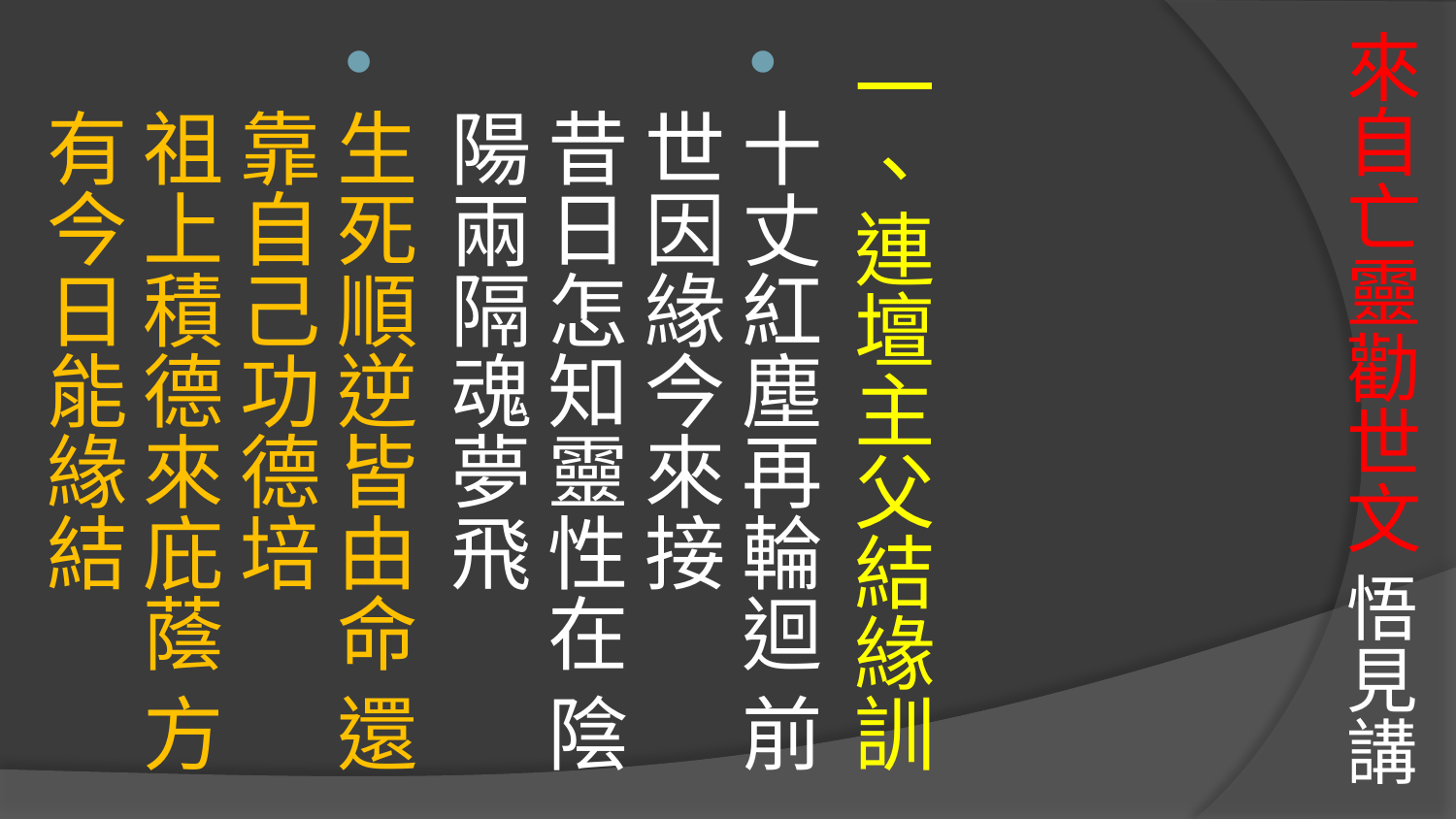

# 來自亡靈勸世文 悟見講
一、連壇主父結緣訓
十丈紅塵再輪迴 前世因緣今來接 
昔日怎知靈性在 陰陽兩隔魂夢飛
生死順逆皆由命 還靠自己功德培 
祖上積德來庇蔭 方有今日能緣結